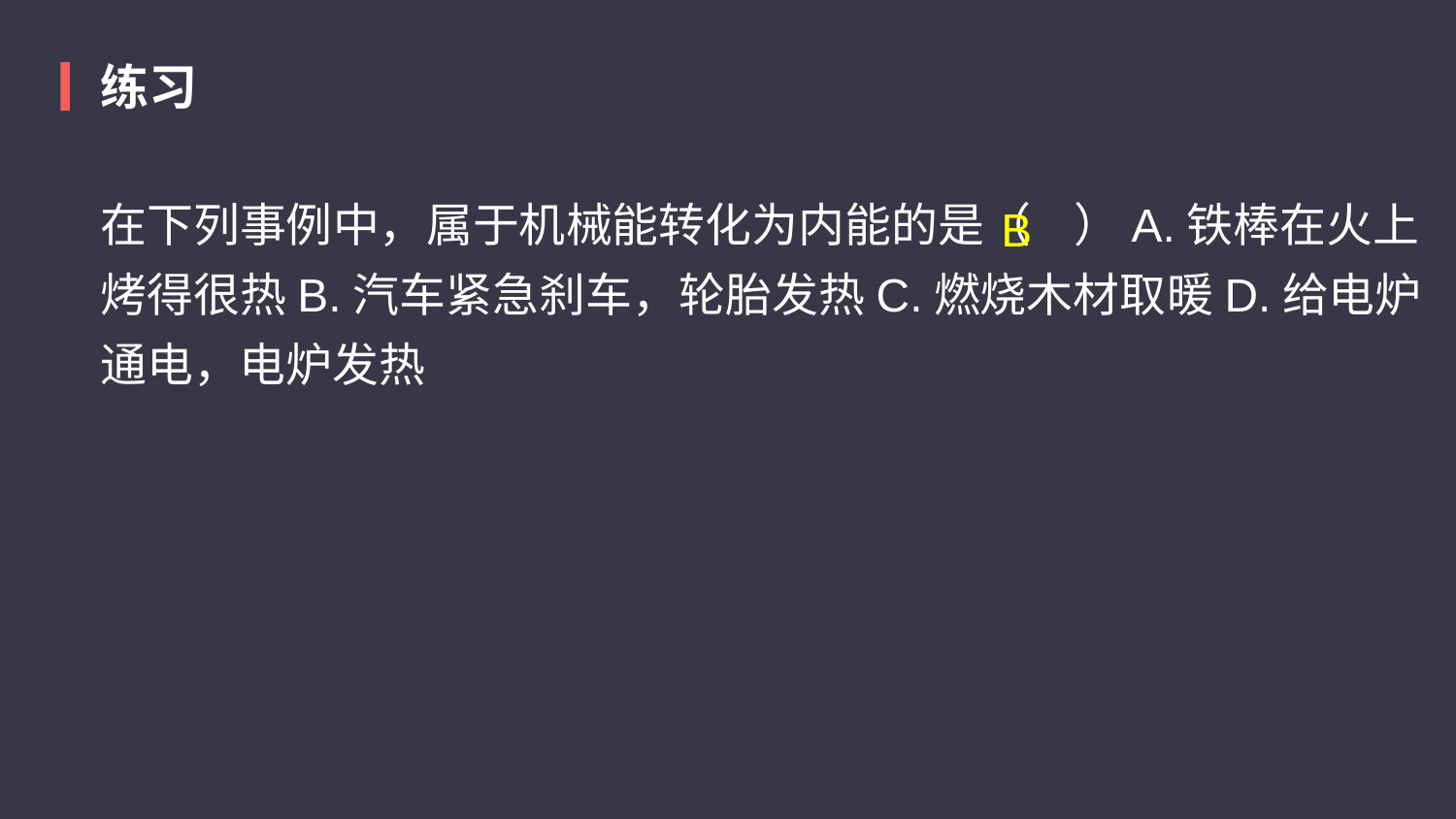

练习

在下列事例中，属于机械能转化为内能的是（    ）A.铁棒在火上烤得很热B.汽车紧急刹车，轮胎发热C.燃烧木材取暖D.给电炉通电，电炉发热
B